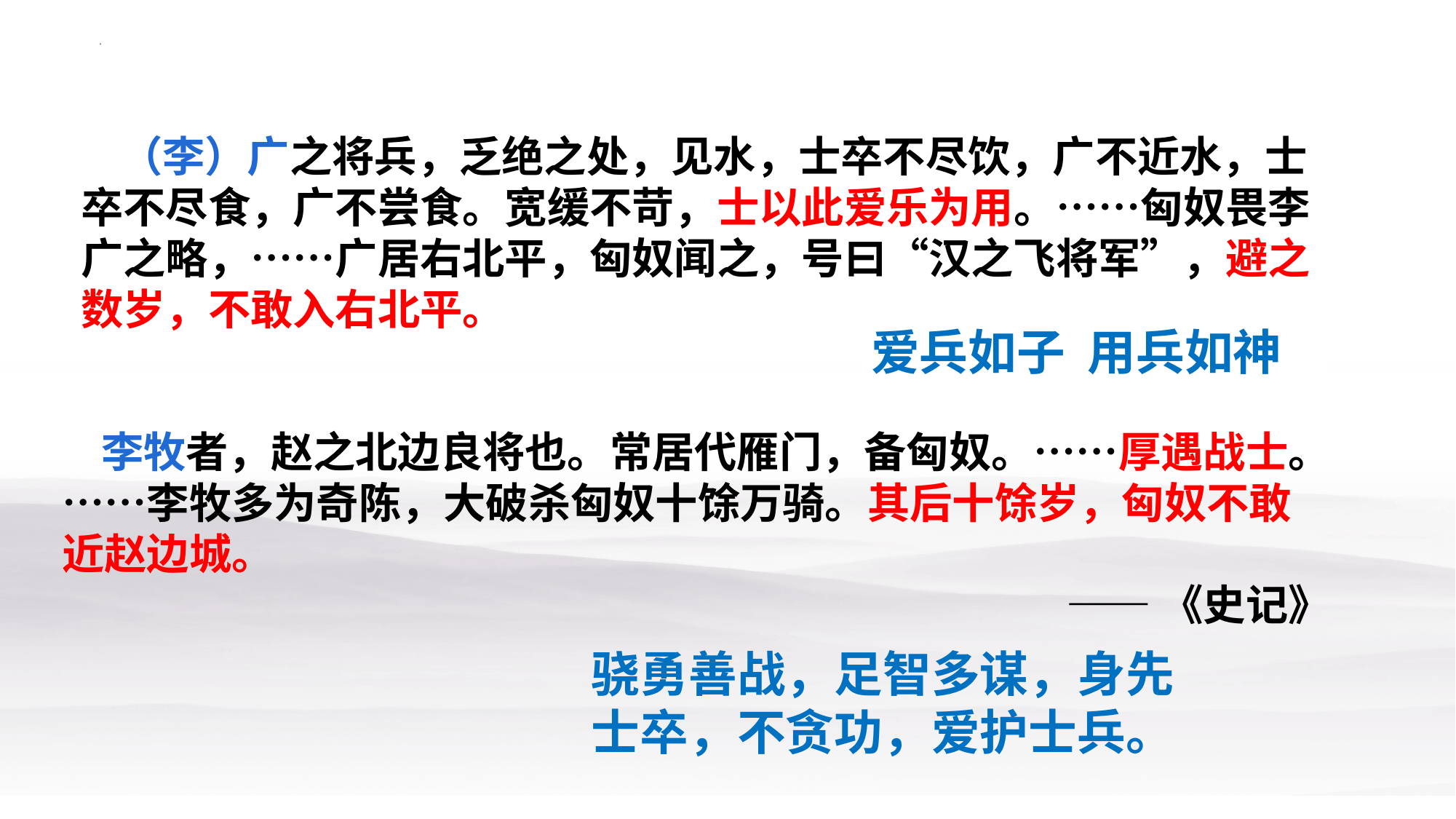

（李）广之将兵，乏绝之处，见水，士卒不尽饮，广不近水，士卒不尽食，广不尝食。宽缓不苛，士以此爱乐为用。……匈奴畏李广之略，……广居右北平，匈奴闻之，号曰“汉之飞将军”，避之数岁，不敢入右北平。
爱兵如子  用兵如神
   李牧者，赵之北边良将也。常居代雁门，备匈奴。……厚遇战士。……李牧多为奇陈，大破杀匈奴十馀万骑。其后十馀岁，匈奴不敢近赵边城。
——《史记》
骁勇善战，足智多谋，身先士卒，不贪功，爱护士兵。